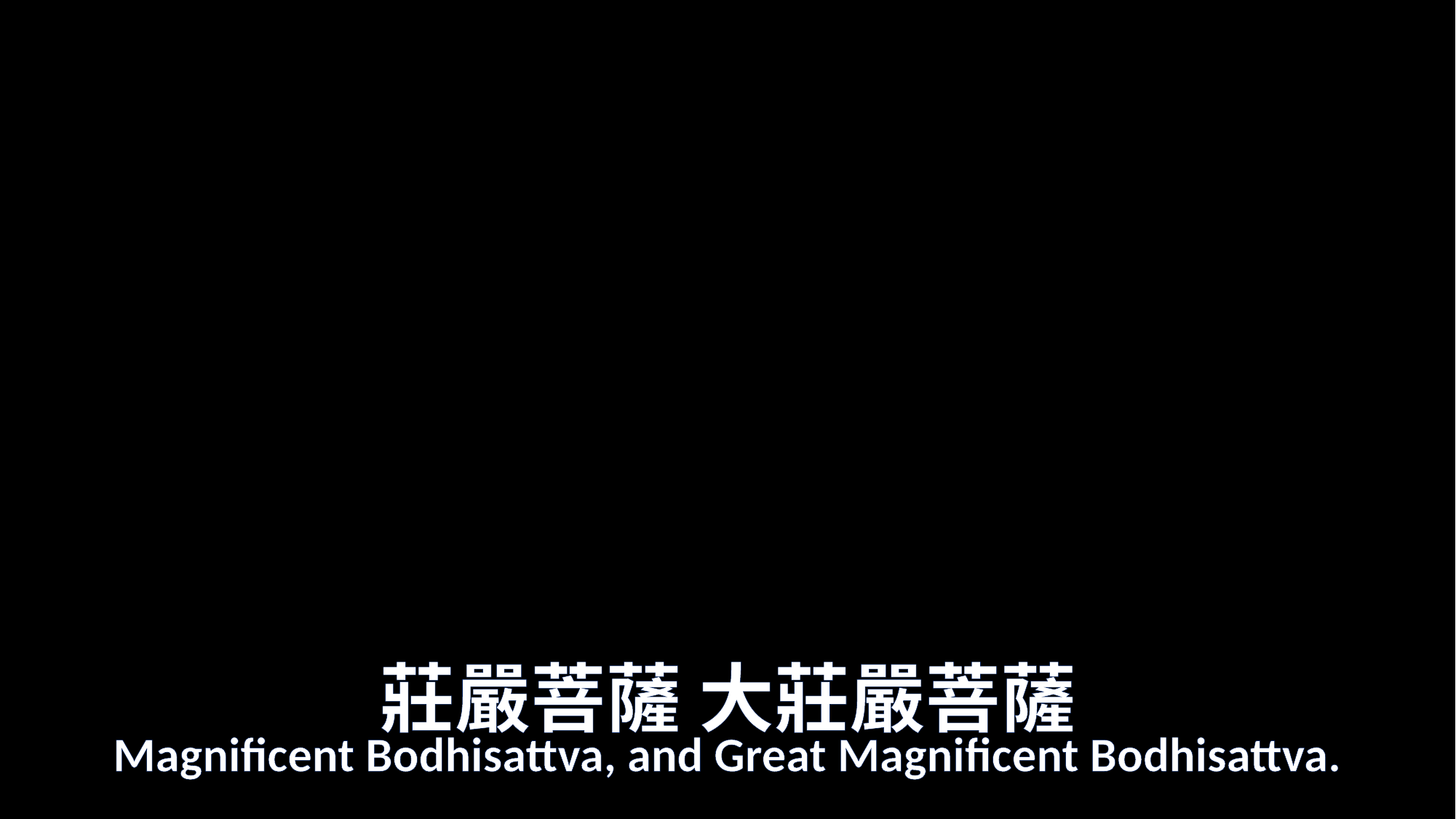

# 莊嚴菩薩 大莊嚴菩薩
Magnificent Bodhisattva, and Great Magnificent Bodhisattva.